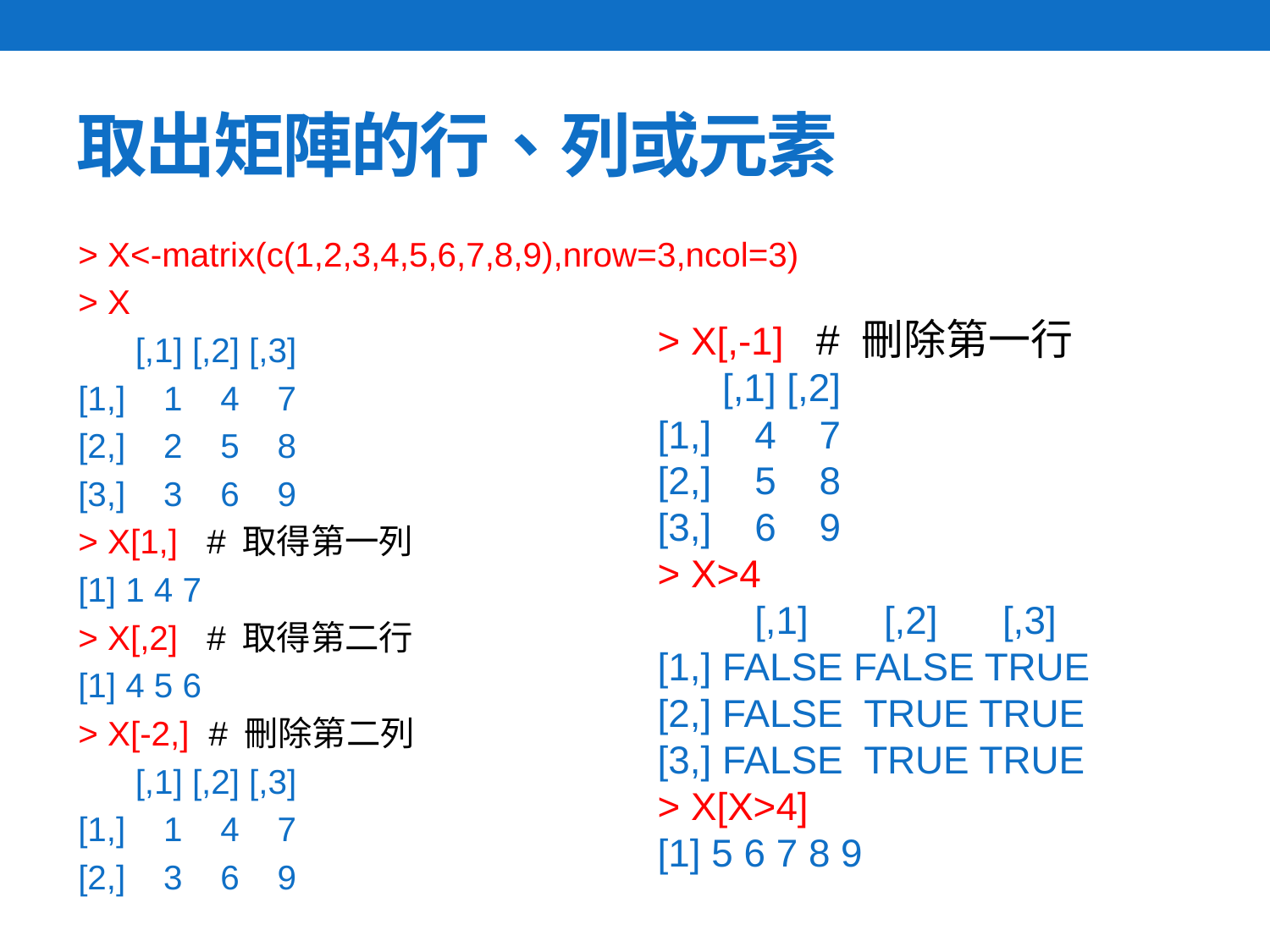

# 取出矩陣的行、列或元素
> X<-matrix(c(1,2,3,4,5,6,7,8,9),nrow=3,ncol=3)
> X
      [,1] [,2] [,3]
[1,]    1    4    7
[2,]    2    5    8
[3,]    3    6    9
> X[1,]   # 取得第一列
[1] 1 4 7
> X[,2]   # 取得第二行
[1] 4 5 6
> X[-2,]  # 刪除第二列
      [,1] [,2] [,3]
[1,]    1    4    7
[2,]    3    6    9
> X[,-1]   # 刪除第一行
      [,1] [,2]
[1,]    4    7
[2,]    5    8
[3,]    6    9
> X>4
         [,1]       [,2]      [,3]
[1,] FALSE FALSE TRUE
[2,] FALSE  TRUE TRUE
[3,] FALSE  TRUE TRUE
> X[X>4]
[1] 5 6 7 8 9